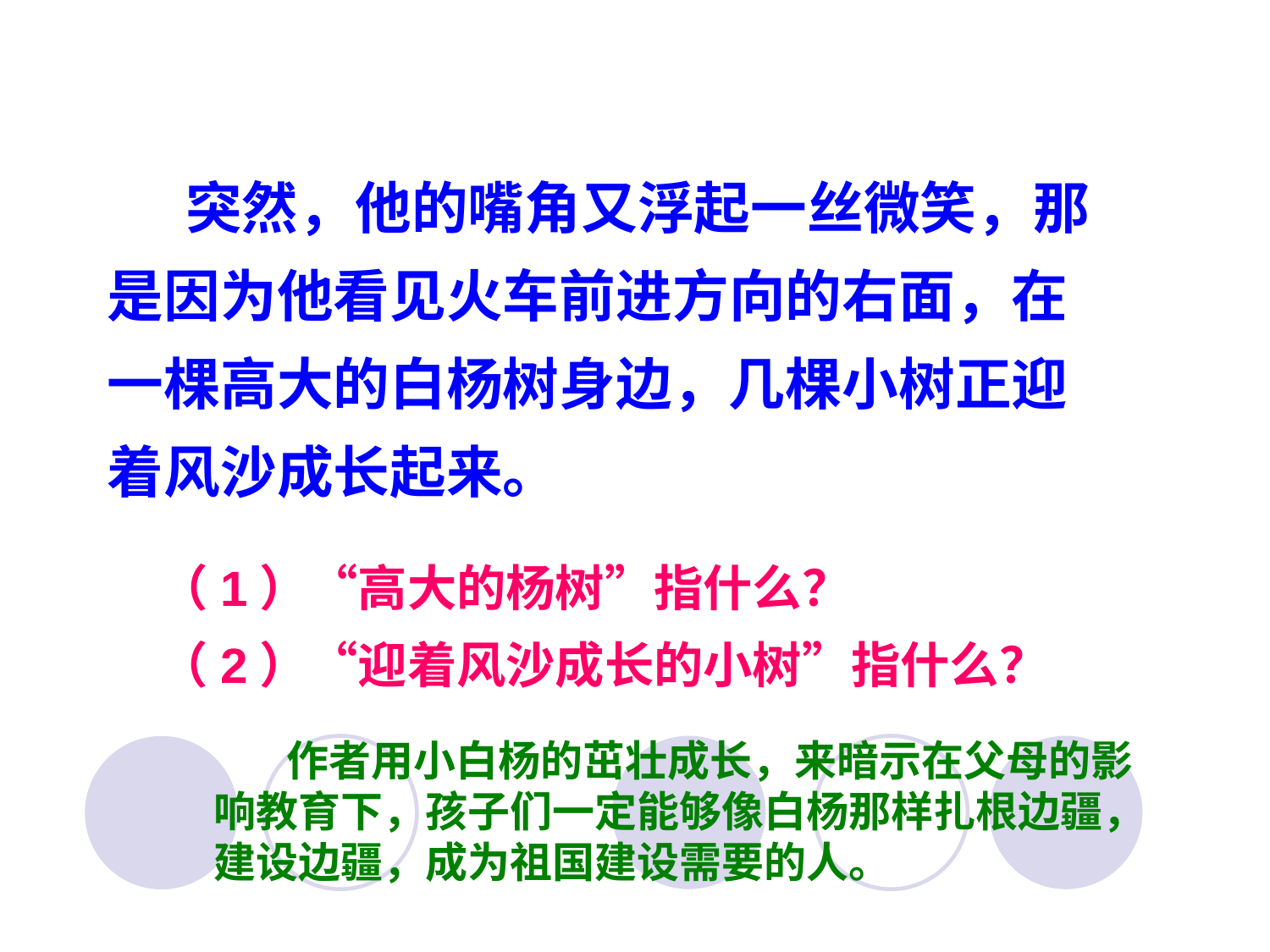

突然，他的嘴角又浮起一丝微笑，那是因为他看见火车前进方向的右面，在一棵高大的白杨树身边，几棵小树正迎着风沙成长起来。
（1）“高大的杨树”指什么？
（2）“迎着风沙成长的小树”指什么？
        作者用小白杨的茁壮成长，来暗示在父母的影响教育下，孩子们一定能够像白杨那样扎根边疆，建设边疆，成为祖国建设需要的人。